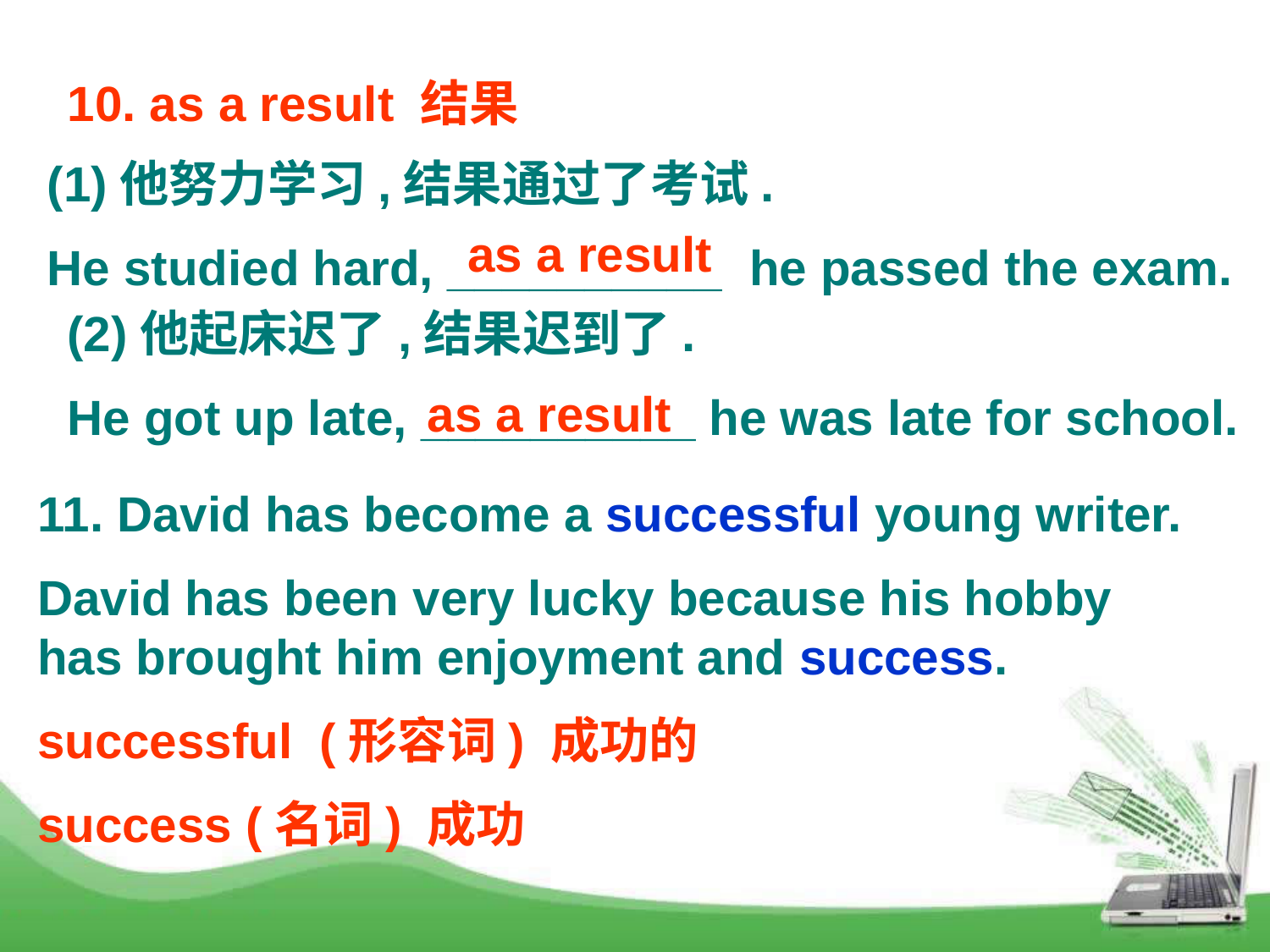

10. as a result 结果
(1)他努力学习,结果通过了考试.
He studied hard, __________  he passed the exam.
as a result
(2)他起床迟了,结果迟到了.
He got up late, __________ he was late for school.
as a result
11. David has become a successful young writer.
David has been very lucky because his hobby has brought him enjoyment and success.
successful  (形容词) 成功的
success (名词) 成功